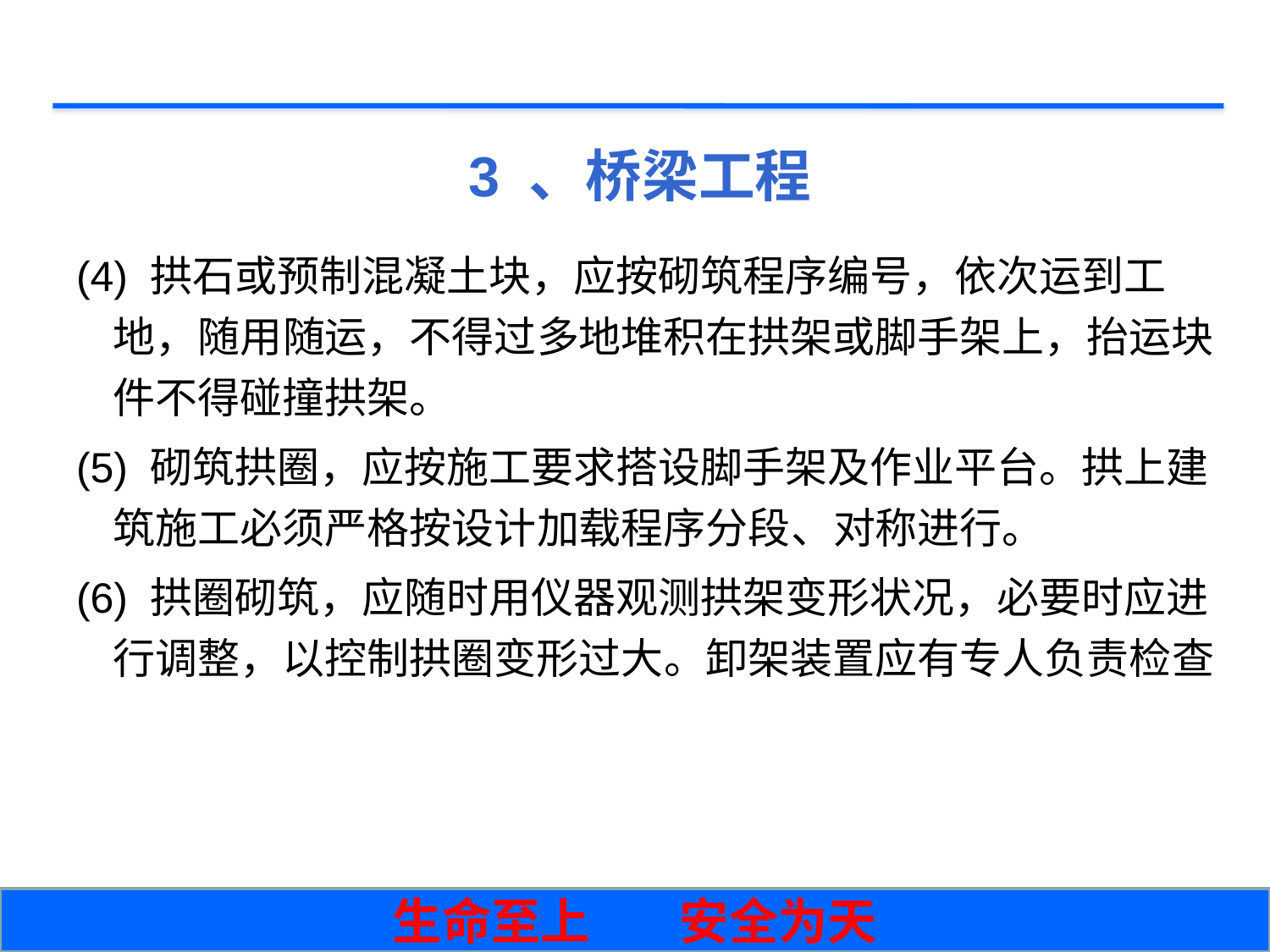

# 3 、桥梁工程
(4) 拱石或预制混凝土块，应按砌筑程序编号，依次运到工地，随用随运，不得过多地堆积在拱架或脚手架上，抬运块件不得碰撞拱架。
(5) 砌筑拱圈，应按施工要求搭设脚手架及作业平台。拱上建筑施工必须严格按设计加载程序分段、对称进行。
(6) 拱圈砌筑，应随时用仪器观测拱架变形状况，必要时应进行调整，以控制拱圈变形过大。卸架装置应有专人负责检查